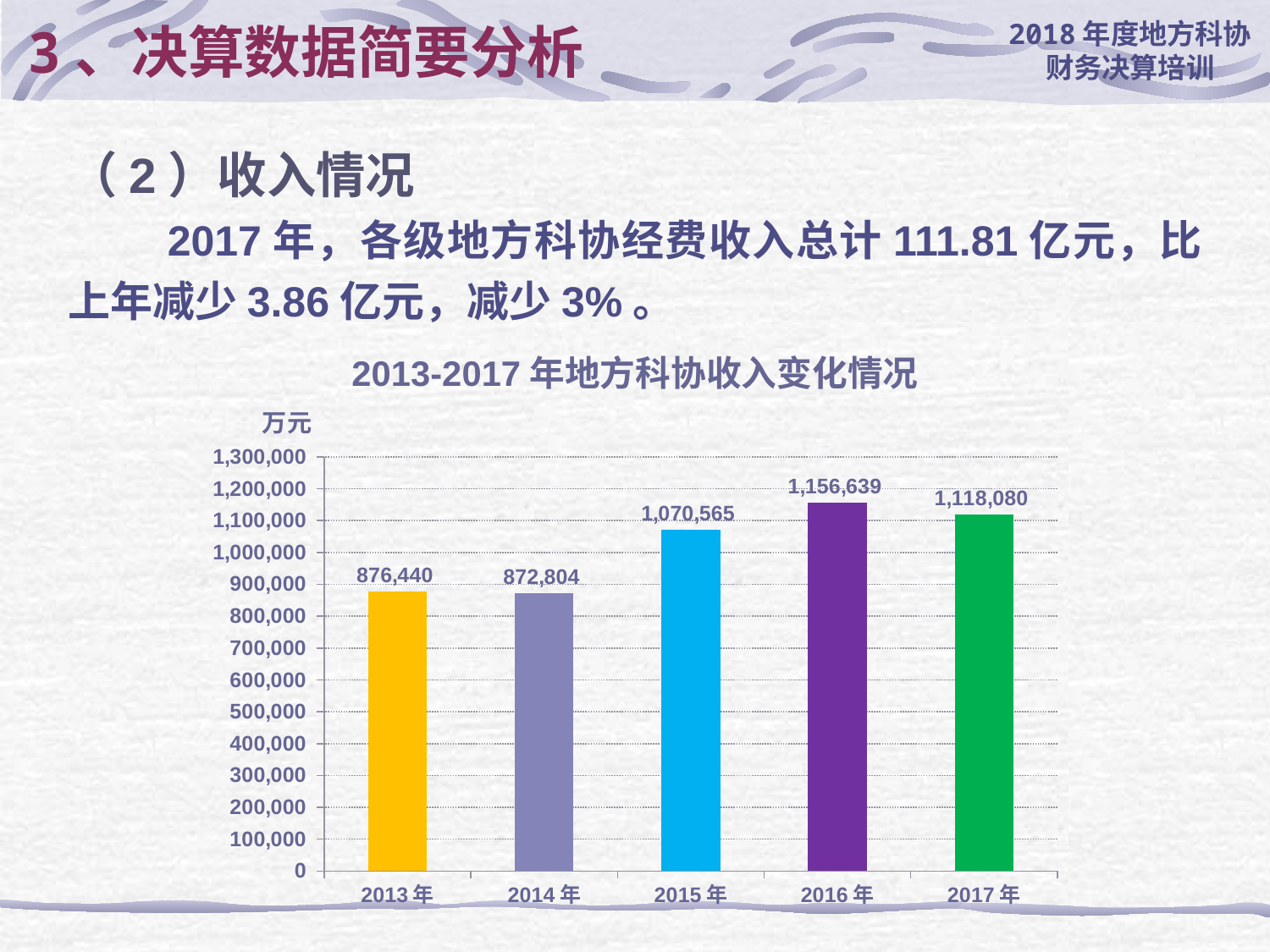

# 3、决算数据简要分析
（2）收入情况
2017年，各级地方科协经费收入总计111.81亿元，比上年减少3.86亿元，减少3%。
2013-2017年地方科协收入变化情况
万元

### Chart

| Category | 系列 1 |
|---|---|
| 2013年 | 876440.0 |
| 2014年 | 872804.0 |
| 2015年 | 1070565.0 |
| 2016年 | 1156638.6400000008 |
| 2017年 | 1118080.1 |